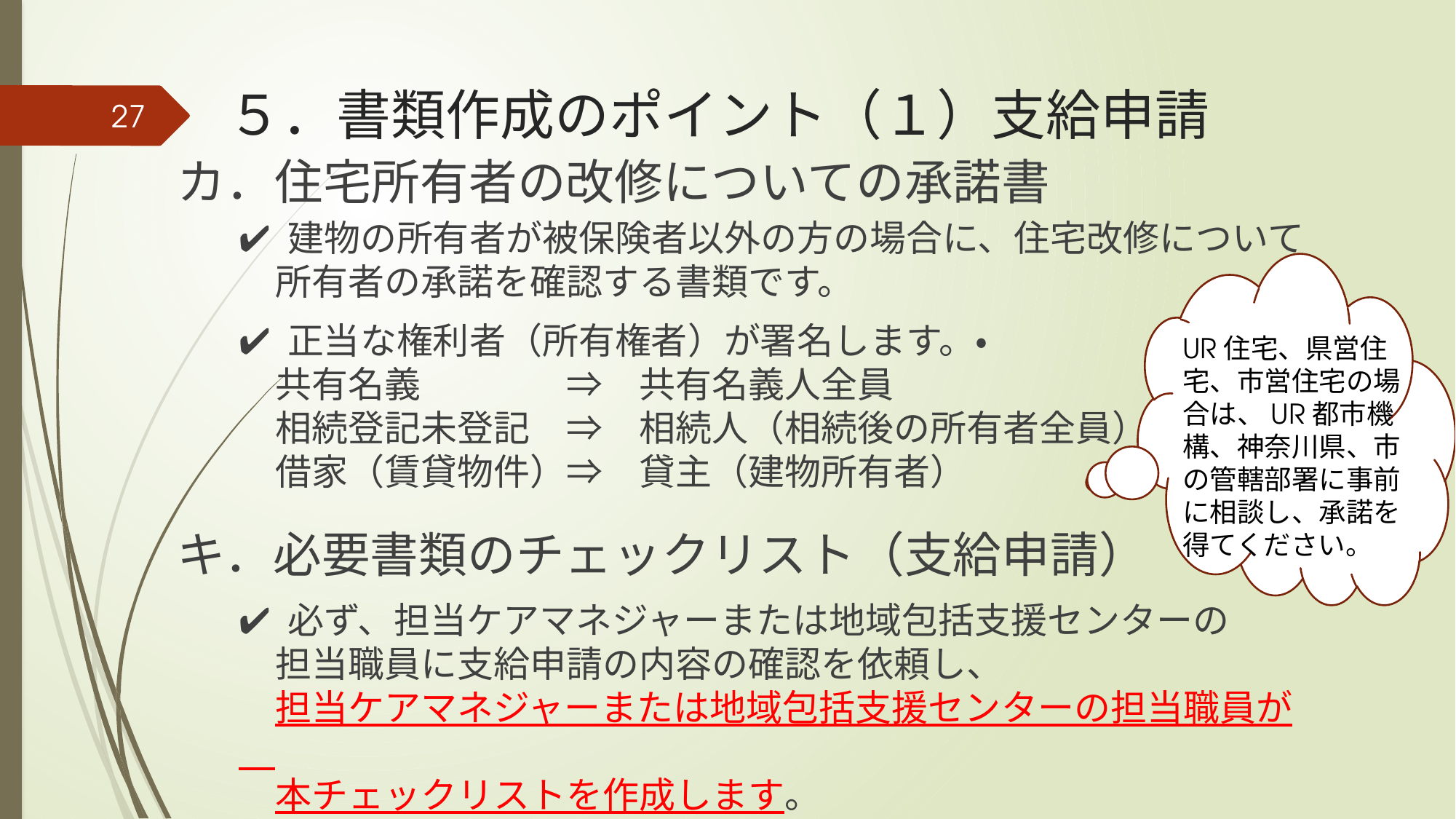

# ５．書類作成のポイント（１）支給申請
27
カ．住宅所有者の改修についての承諾書
✔ 建物の所有者が被保険者以外の方の場合に、住宅改修について
　所有者の承諾を確認する書類です。
✔ 正当な権利者（所有権者）が署名します。・
　共有名義　　　　⇒　共有名義人全員
　相続登記未登記　⇒　相続人（相続後の所有者全員）
　借家（賃貸物件）⇒　貸主（建物所有者）

UR住宅、県営住宅、市営住宅の場合は、UR都市機構、神奈川県、市の管轄部署に事前に相談し、承諾を得てください。
キ．必要書類のチェックリスト（支給申請）
✔ 必ず、担当ケアマネジャーまたは地域包括支援センターの
　担当職員に支給申請の内容の確認を依頼し、
　担当ケアマネジャーまたは地域包括支援センターの担当職員が　
　本チェックリストを作成します。